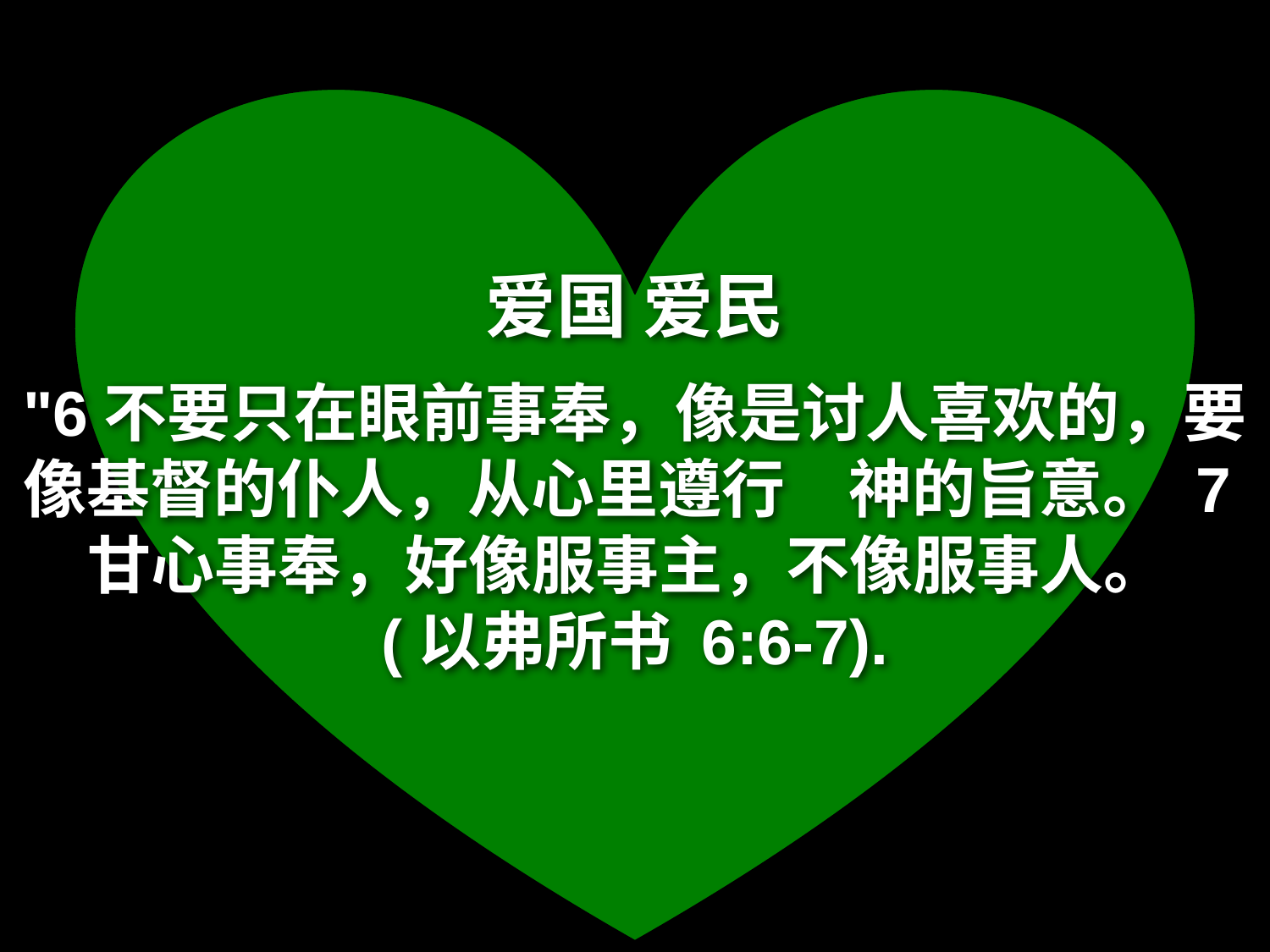

爱国 爱民
# "6不要只在眼前事奉，像是讨人喜欢的，要像基督的仆人，从心里遵行　神的旨意。 7甘心事奉，好像服事主，不像服事人。 (以弗所书 6:6-7).